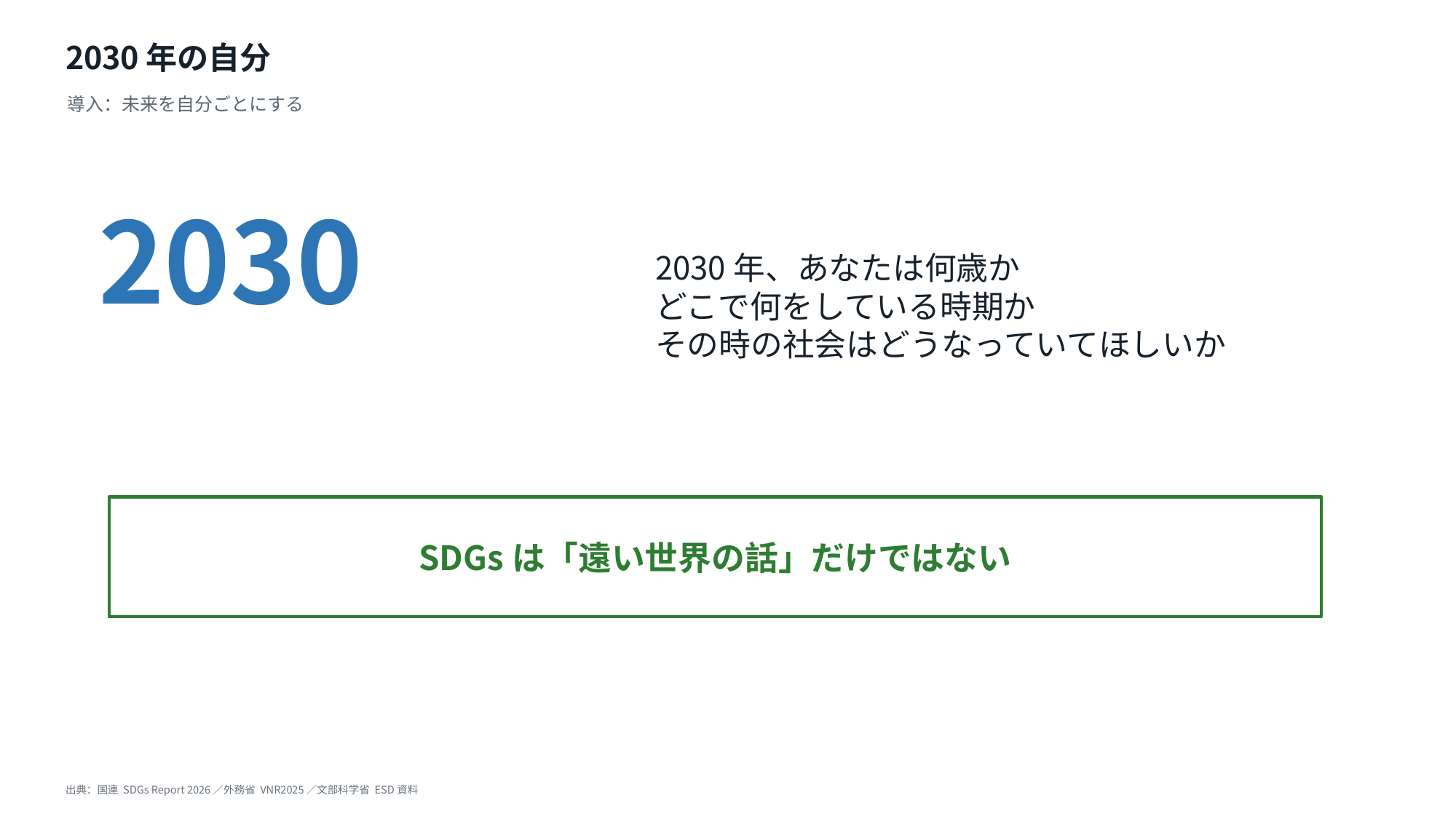

2030年の自分
導入：未来を自分ごとにする
2030年、あなたは何歳か
どこで何をしている時期か
その時の社会はどうなっていてほしいか
2030

SDGsは「遠い世界の話」だけではない
出典：国連 SDGs Report 2026／外務省 VNR2025／文部科学省 ESD資料